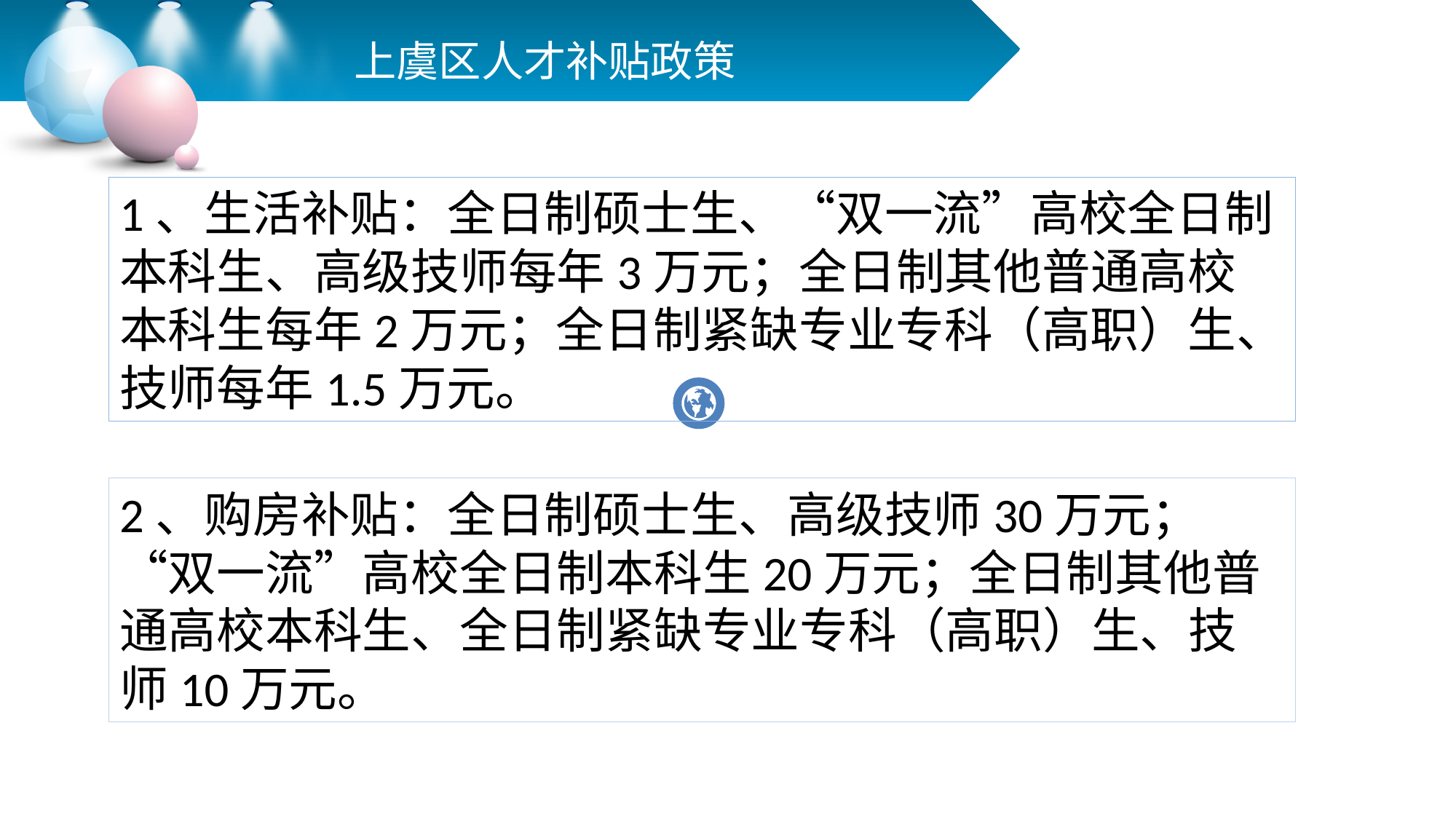

上虞区人才补贴政策
1、生活补贴：全日制硕士生、“双一流”高校全日制本科生、高级技师每年3万元；全日制其他普通高校本科生每年2万元；全日制紧缺专业专科（高职）生、技师每年1.5万元。

2、购房补贴：全日制硕士生、高级技师30万元；“双一流”高校全日制本科生20万元；全日制其他普通高校本科生、全日制紧缺专业专科（高职）生、技师10万元。